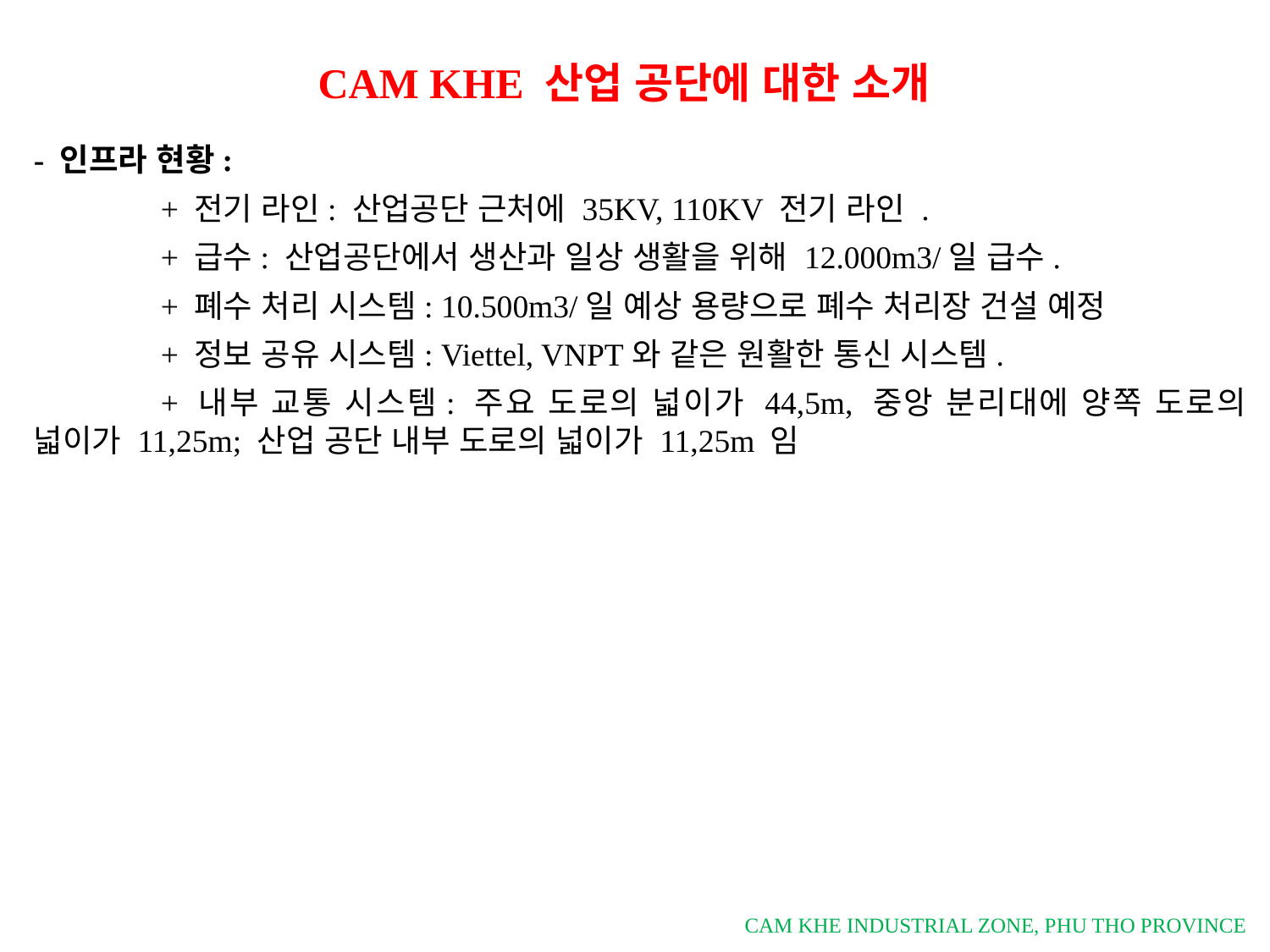

CAM KHE 산업 공단에 대한 소개
- 인프라 현황:
	+ 전기 라인: 산업공단 근처에 35KV, 110KV 전기 라인 .
	+ 급수: 산업공단에서 생산과 일상 생활을 위해 12.000m3/일 급수.
	+ 폐수 처리 시스템: 10.500m3/일 예상 용량으로 폐수 처리장 건설 예정
	+ 정보 공유 시스템: Viettel, VNPT와 같은 원활한 통신 시스템.
	+ 내부 교통 시스템: 주요 도로의 넓이가 44,5m, 중앙 분리대에 양쪽 도로의 넓이가 11,25m; 산업 공단 내부 도로의 넓이가 11,25m 임

CAM KHE INDUSTRIAL ZONE, PHU THO PROVINCE